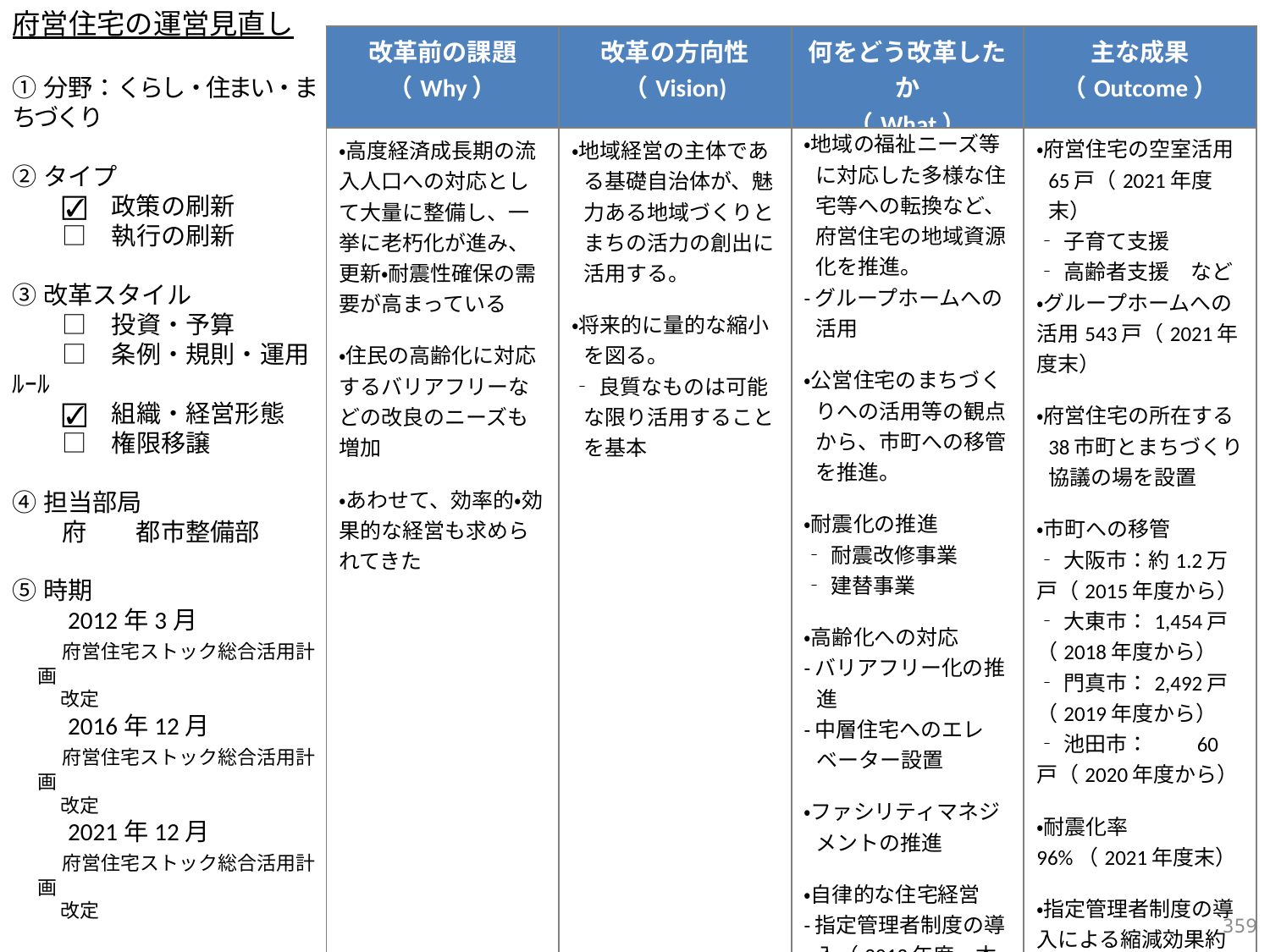

府営住宅の運営見直し
| 改革前の課題 （Why） | 改革の方向性 （Vision) | 何をどう改革したか （What） | 主な成果 （Outcome） |
| --- | --- | --- | --- |
| ・高度経済成長期の流入人口への対応として大量に整備し、一挙に老朽化が進み、更新・耐震性確保の需要が高まっている ・住民の高齢化に対応するバリアフリーなどの改良のニーズも増加 ・あわせて、効率的・効果的な経営も求められてきた | ・地域経営の主体である基礎自治体が、魅力ある地域づくりとまちの活力の創出に活用する。 ・将来的に量的な縮小を図る。 ‐良質なものは可能な限り活用することを基本 | ・地域の福祉ニーズ等に対応した多様な住宅等への転換など、府営住宅の地域資源化を推進。 -グループホームへの活用 ・公営住宅のまちづくりへの活用等の観点から、市町への移管を推進。 ・耐震化の推進 ‐耐震改修事業 ‐建替事業 ・高齢化への対応 -バリアフリー化の推進 -中層住宅へのエレベーター設置 ・ファシリティマネジメントの推進 ・自律的な住宅経営 -指定管理者制度の導入（2012年度～本格実施） -特別会計の導入（2012年度～） | ・府営住宅の空室活用65戸（2021年度末） ‐子育て支援 ‐高齢者支援　など ・グループホームへの活用543戸（2021年度末） ・府営住宅の所在する38市町とまちづくり協議の場を設置 ・市町への移管 ‐大阪市：約1.2万戸（2015年度から） ‐大東市：1,454戸（2018年度から） ‐門真市：2,492戸（2019年度から） ‐池田市：　　60戸（2020年度から） ・耐震化率96%（2021年度末） ・指定管理者制度の導入による縮減効果約136億円（2009～2016年度） ・売却・貸付等による歳入確保約709億円（2008～2021年度） |
①分野：くらし・住まい・まちづくり

②タイプ
　　☑　政策の刷新
　　□　執行の刷新

③改革スタイル
　　□　投資・予算
　　□　条例・規則・運用ﾙｰﾙ
　　☑　組織・経営形態
　　□　権限移譲

④担当部局
　　府　　都市整備部

⑤時期
　　2012年3月
　　府営住宅ストック総合活用計画
　　  改定
　　2016年12月
　　府営住宅ストック総合活用計画
　　  改定
　　2021年12月
　　府営住宅ストック総合活用計画
　　  改定

359